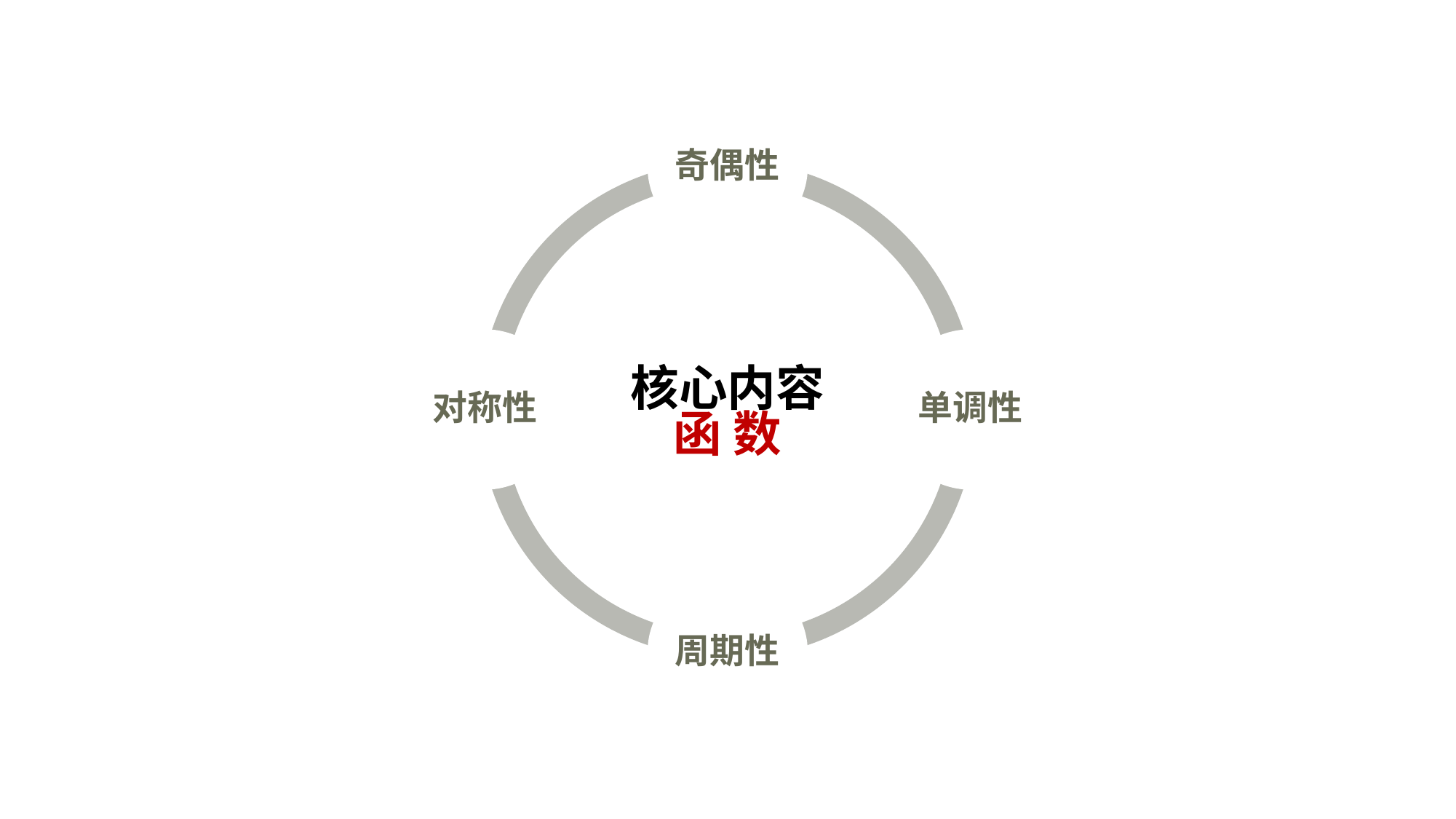

核心内容
函 数
奇偶性
单调性
周期性
对称性